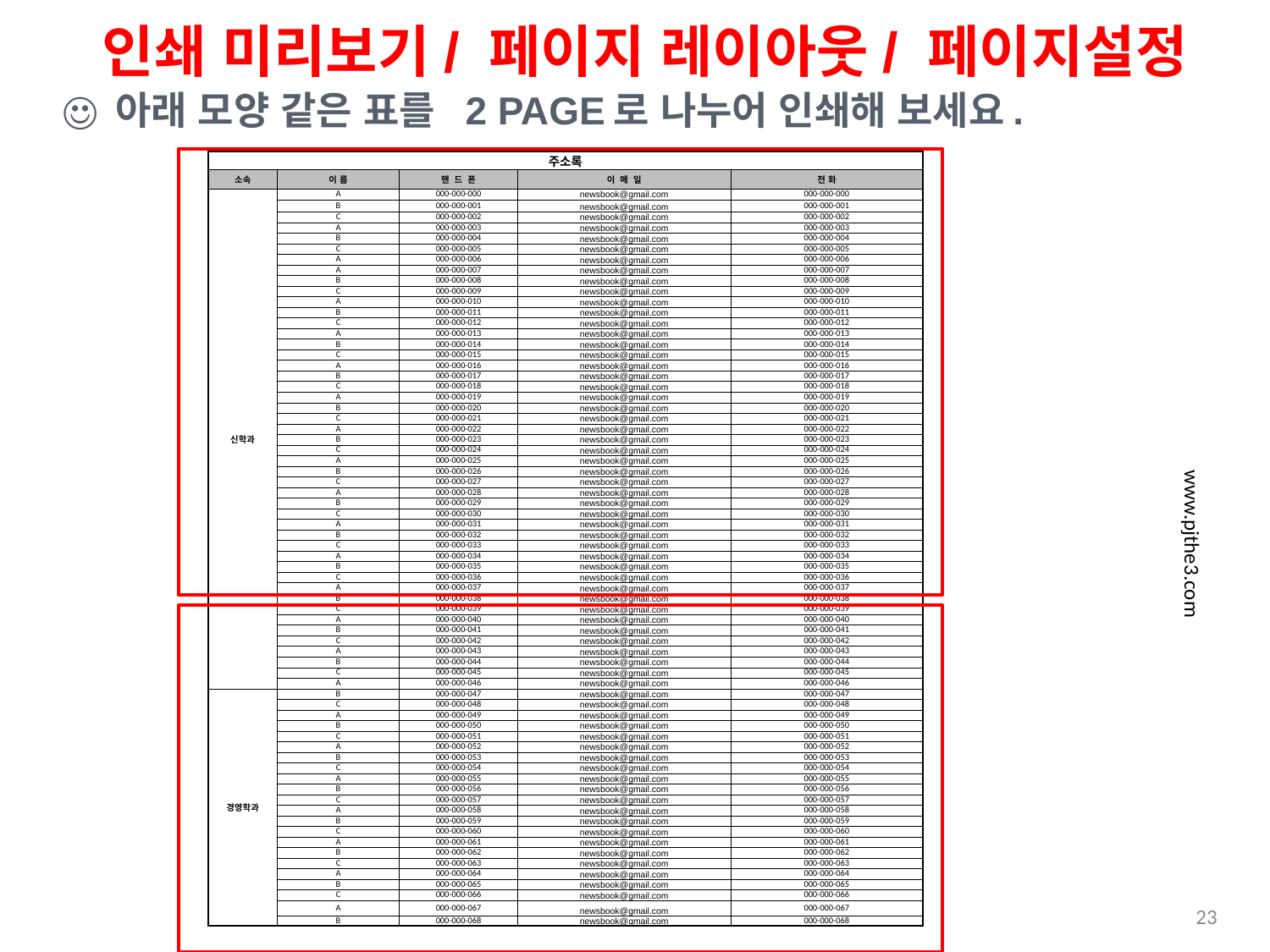

인쇄 미리보기/ 페이지 레이아웃/ 페이지설정
☺ 아래 모양 같은 표를  2 page로 나누어 인쇄해 보세요.

| 주소록 |  |  |  |  |
| --- | --- | --- | --- | --- |
| 소속 | 이 름 | 핸 드 폰 | 이 메 일 | 전 화 |
| 신학과 | A | 000-000-000 | newsbook@gmail.com | 000-000-000 |
|  | B | 000-000-001 | newsbook@gmail.com | 000-000-001 |
|  | C | 000-000-002 | newsbook@gmail.com | 000-000-002 |
|  | A | 000-000-003 | newsbook@gmail.com | 000-000-003 |
|  | B | 000-000-004 | newsbook@gmail.com | 000-000-004 |
|  | C | 000-000-005 | newsbook@gmail.com | 000-000-005 |
|  | A | 000-000-006 | newsbook@gmail.com | 000-000-006 |
|  | A | 000-000-007 | newsbook@gmail.com | 000-000-007 |
|  | B | 000-000-008 | newsbook@gmail.com | 000-000-008 |
|  | C | 000-000-009 | newsbook@gmail.com | 000-000-009 |
|  | A | 000-000-010 | newsbook@gmail.com | 000-000-010 |
|  | B | 000-000-011 | newsbook@gmail.com | 000-000-011 |
|  | C | 000-000-012 | newsbook@gmail.com | 000-000-012 |
|  | A | 000-000-013 | newsbook@gmail.com | 000-000-013 |
|  | B | 000-000-014 | newsbook@gmail.com | 000-000-014 |
|  | C | 000-000-015 | newsbook@gmail.com | 000-000-015 |
|  | A | 000-000-016 | newsbook@gmail.com | 000-000-016 |
|  | B | 000-000-017 | newsbook@gmail.com | 000-000-017 |
|  | C | 000-000-018 | newsbook@gmail.com | 000-000-018 |
|  | A | 000-000-019 | newsbook@gmail.com | 000-000-019 |
|  | B | 000-000-020 | newsbook@gmail.com | 000-000-020 |
|  | C | 000-000-021 | newsbook@gmail.com | 000-000-021 |
|  | A | 000-000-022 | newsbook@gmail.com | 000-000-022 |
|  | B | 000-000-023 | newsbook@gmail.com | 000-000-023 |
|  | C | 000-000-024 | newsbook@gmail.com | 000-000-024 |
|  | A | 000-000-025 | newsbook@gmail.com | 000-000-025 |
|  | B | 000-000-026 | newsbook@gmail.com | 000-000-026 |
|  | C | 000-000-027 | newsbook@gmail.com | 000-000-027 |
|  | A | 000-000-028 | newsbook@gmail.com | 000-000-028 |
|  | B | 000-000-029 | newsbook@gmail.com | 000-000-029 |
|  | C | 000-000-030 | newsbook@gmail.com | 000-000-030 |
|  | A | 000-000-031 | newsbook@gmail.com | 000-000-031 |
|  | B | 000-000-032 | newsbook@gmail.com | 000-000-032 |
|  | C | 000-000-033 | newsbook@gmail.com | 000-000-033 |
|  | A | 000-000-034 | newsbook@gmail.com | 000-000-034 |
|  | B | 000-000-035 | newsbook@gmail.com | 000-000-035 |
|  | C | 000-000-036 | newsbook@gmail.com | 000-000-036 |
|  | A | 000-000-037 | newsbook@gmail.com | 000-000-037 |
|  | B | 000-000-038 | newsbook@gmail.com | 000-000-038 |
|  | C | 000-000-039 | newsbook@gmail.com | 000-000-039 |
|  | A | 000-000-040 | newsbook@gmail.com | 000-000-040 |
|  | B | 000-000-041 | newsbook@gmail.com | 000-000-041 |
|  | C | 000-000-042 | newsbook@gmail.com | 000-000-042 |
|  | A | 000-000-043 | newsbook@gmail.com | 000-000-043 |
|  | B | 000-000-044 | newsbook@gmail.com | 000-000-044 |
|  | C | 000-000-045 | newsbook@gmail.com | 000-000-045 |
|  | A | 000-000-046 | newsbook@gmail.com | 000-000-046 |
| 경영학과 | B | 000-000-047 | newsbook@gmail.com | 000-000-047 |
|  | C | 000-000-048 | newsbook@gmail.com | 000-000-048 |
|  | A | 000-000-049 | newsbook@gmail.com | 000-000-049 |
|  | B | 000-000-050 | newsbook@gmail.com | 000-000-050 |
|  | C | 000-000-051 | newsbook@gmail.com | 000-000-051 |
|  | A | 000-000-052 | newsbook@gmail.com | 000-000-052 |
|  | B | 000-000-053 | newsbook@gmail.com | 000-000-053 |
|  | C | 000-000-054 | newsbook@gmail.com | 000-000-054 |
|  | A | 000-000-055 | newsbook@gmail.com | 000-000-055 |
|  | B | 000-000-056 | newsbook@gmail.com | 000-000-056 |
|  | C | 000-000-057 | newsbook@gmail.com | 000-000-057 |
|  | A | 000-000-058 | newsbook@gmail.com | 000-000-058 |
|  | B | 000-000-059 | newsbook@gmail.com | 000-000-059 |
|  | C | 000-000-060 | newsbook@gmail.com | 000-000-060 |
|  | A | 000-000-061 | newsbook@gmail.com | 000-000-061 |
|  | B | 000-000-062 | newsbook@gmail.com | 000-000-062 |
|  | C | 000-000-063 | newsbook@gmail.com | 000-000-063 |
|  | A | 000-000-064 | newsbook@gmail.com | 000-000-064 |
|  | B | 000-000-065 | newsbook@gmail.com | 000-000-065 |
|  | C | 000-000-066 | newsbook@gmail.com | 000-000-066 |
|  | A | 000-000-067 | newsbook@gmail.com | 000-000-067 |
|  | B | 000-000-068 | newsbook@gmail.com | 000-000-068 |
www.pjthe3.com

23